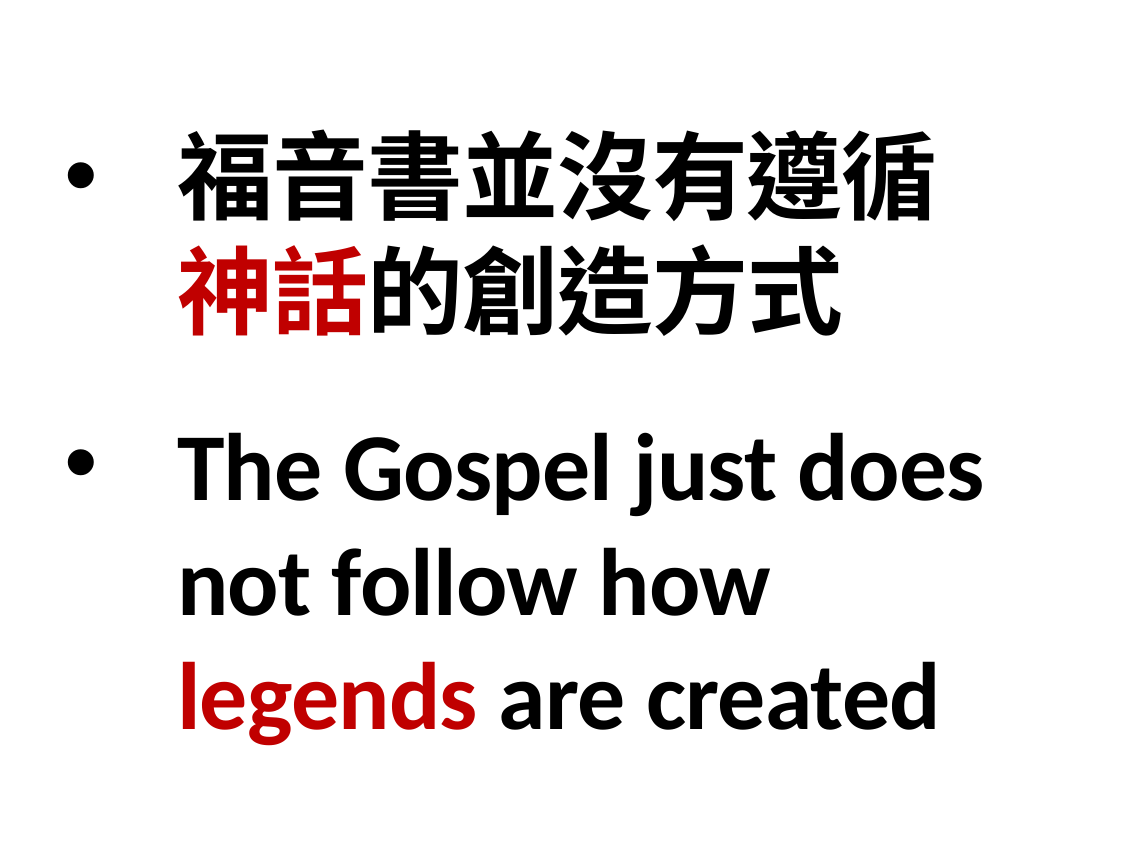

福音書並沒有遵循神話的創造方式

The Gospel just does not follow how legends are created